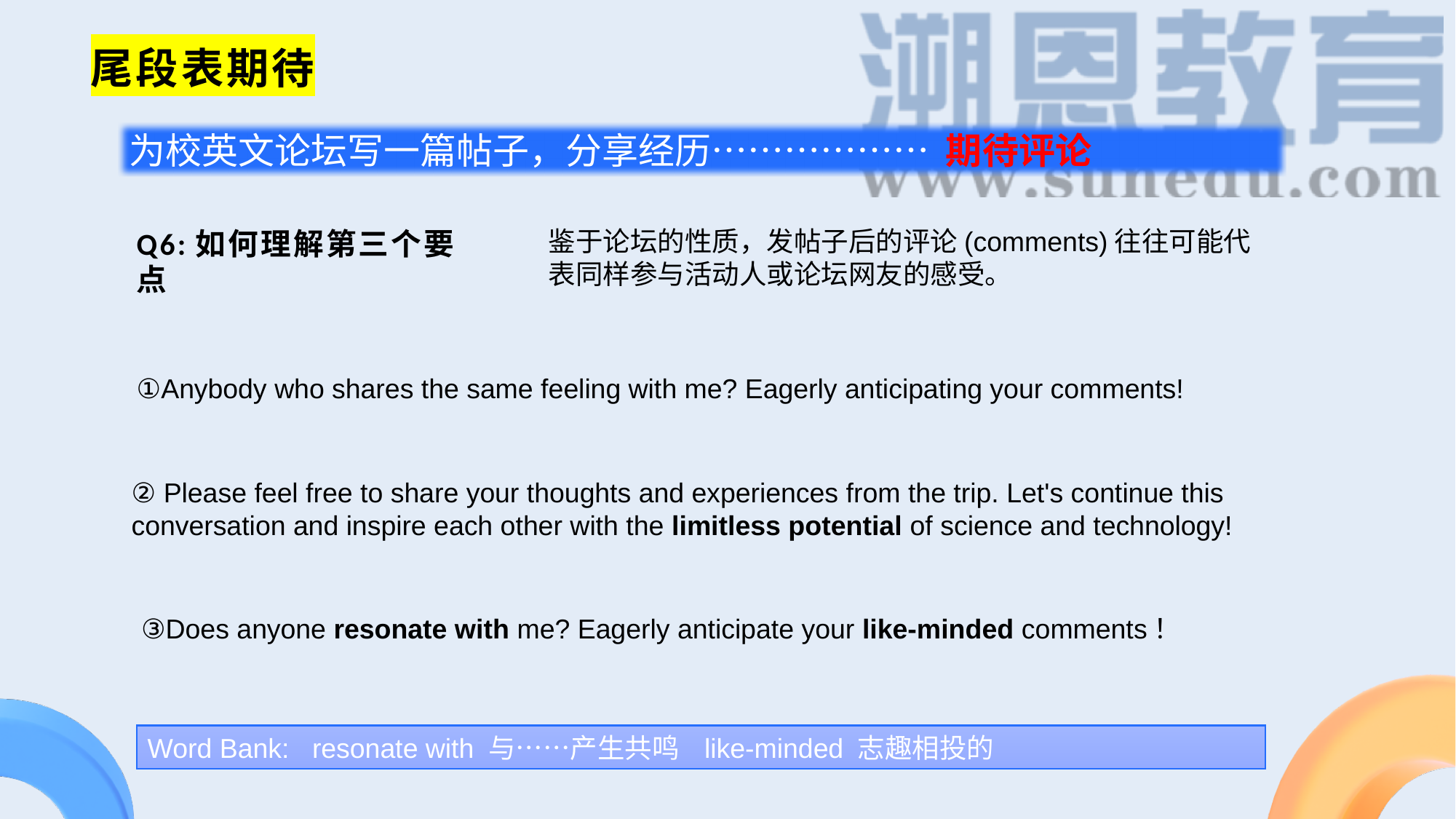

尾段表期待

为校英文论坛写一篇帖子，分享经历………………  期待评论
Q6:如何理解第三个要点
鉴于论坛的性质，发帖子后的评论(comments)往往可能代表同样参与活动人或论坛网友的感受。
①Anybody who shares the same feeling with me? Eagerly anticipating your comments!
② Please feel free to share your thoughts and experiences from the trip. Let's continue this conversation and inspire each other with the limitless potential of science and technology!
③Does anyone resonate with me? Eagerly anticipate your like-minded comments！
Word Bank:   resonate with 与……产生共鸣   like-minded 志趣相投的